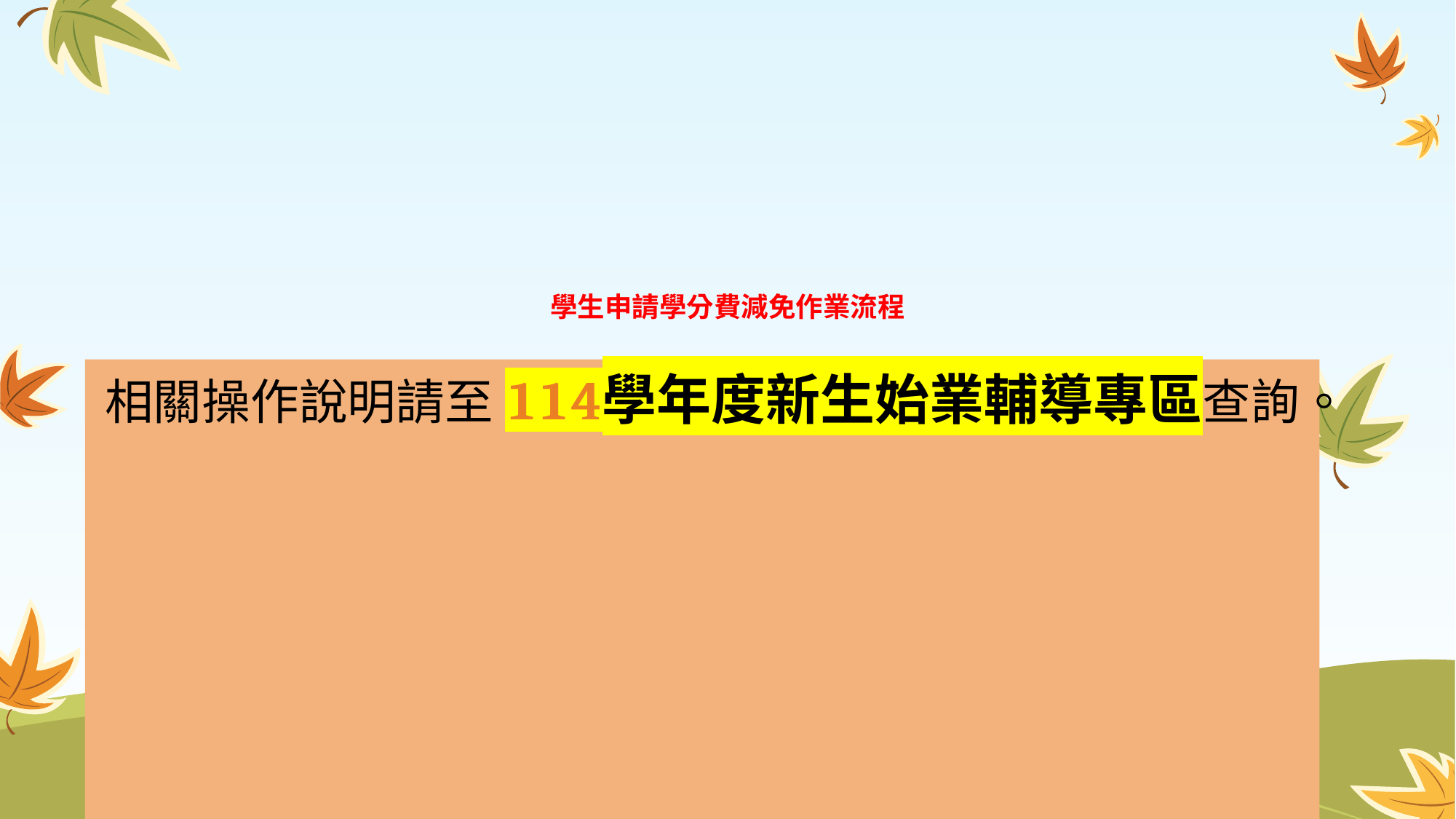

# 學生申請學分費減免作業流程
相關操作說明請至114學年度新生始業輔導專區查詢。